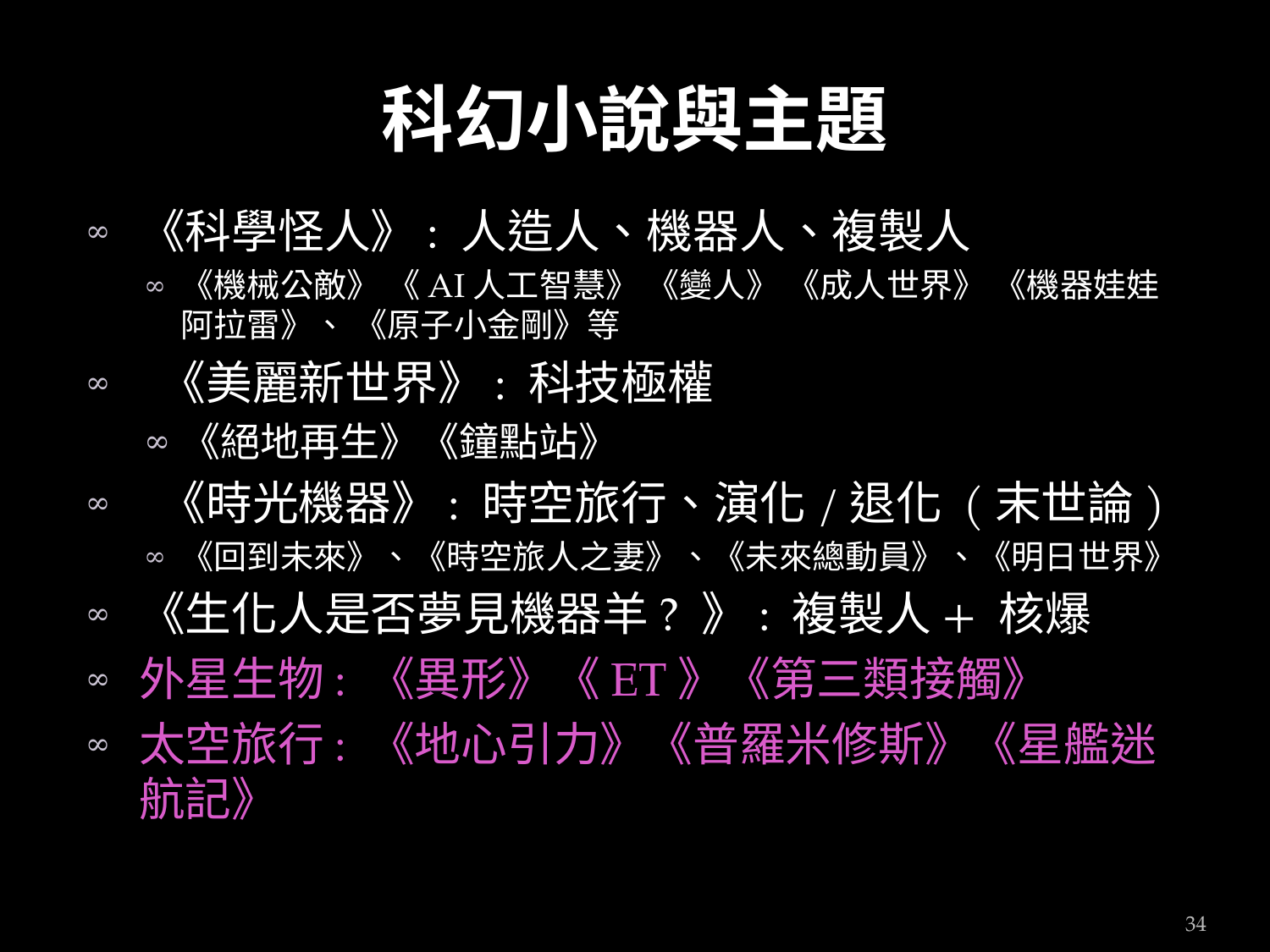

# 科幻小說與主題
《科學怪人》: 人造人、機器人、複製人
《機械公敵》 《AI人工智慧》 《變人》 《成人世界》 《機器娃娃阿拉雷》、 《原子小金剛》等
 《美麗新世界》: 科技極權
《絕地再生》《鐘點站》
 《時光機器》: 時空旅行、演化/退化 (末世論)
《回到未來》、《時空旅人之妻》、《未來總動員》、《明日世界》
《生化人是否夢見機器羊? 》: 複製人+ 核爆
外星生物: 《異形》《ET》《第三類接觸》
太空旅行: 《地心引力》《普羅米修斯》《星艦迷航記》

34